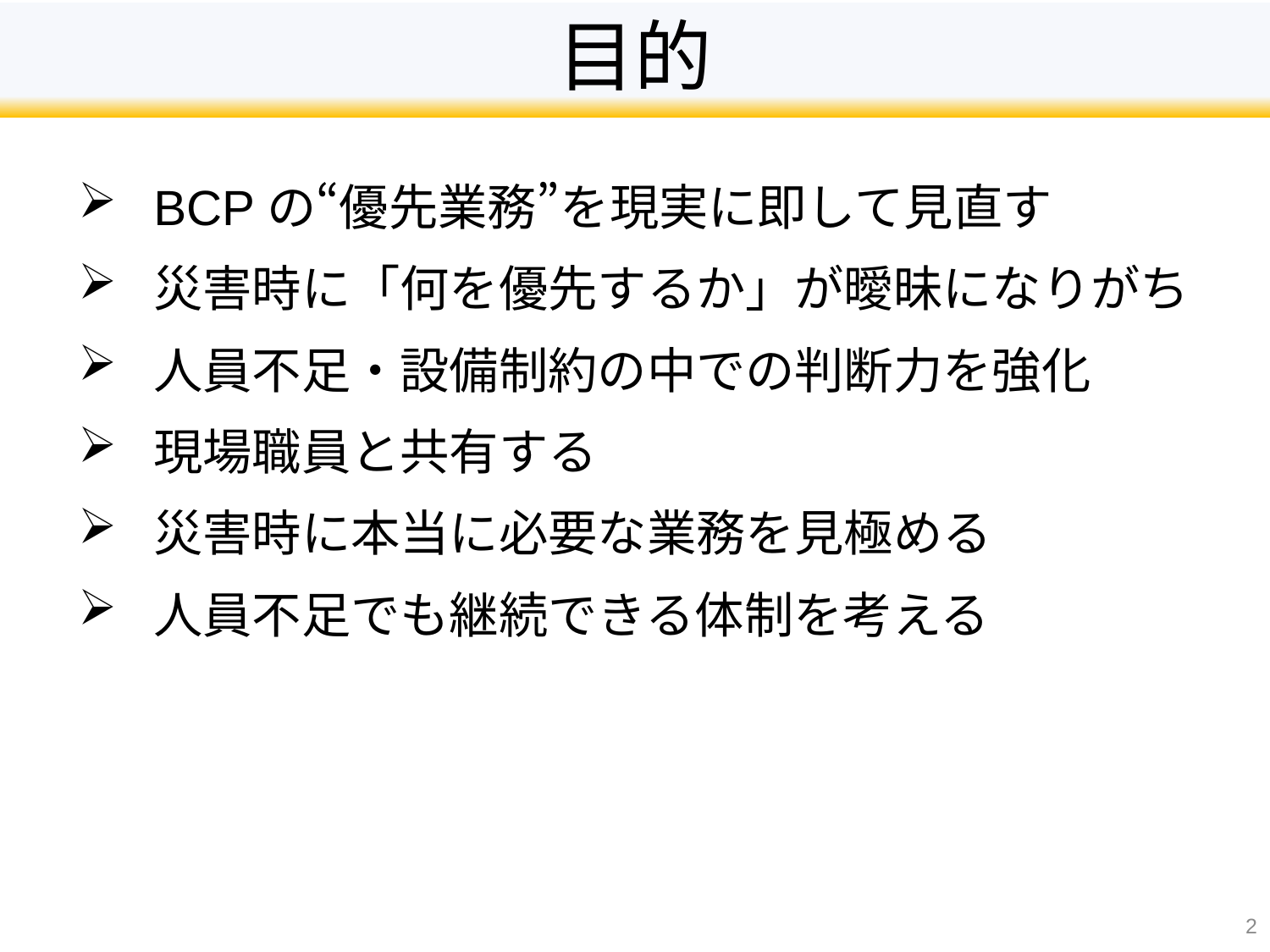

# 目的
BCPの“優先業務”を現実に即して見直す
災害時に「何を優先するか」が曖昧になりがち
人員不足・設備制約の中での判断力を強化
現場職員と共有する
災害時に本当に必要な業務を見極める
人員不足でも継続できる体制を考える

2